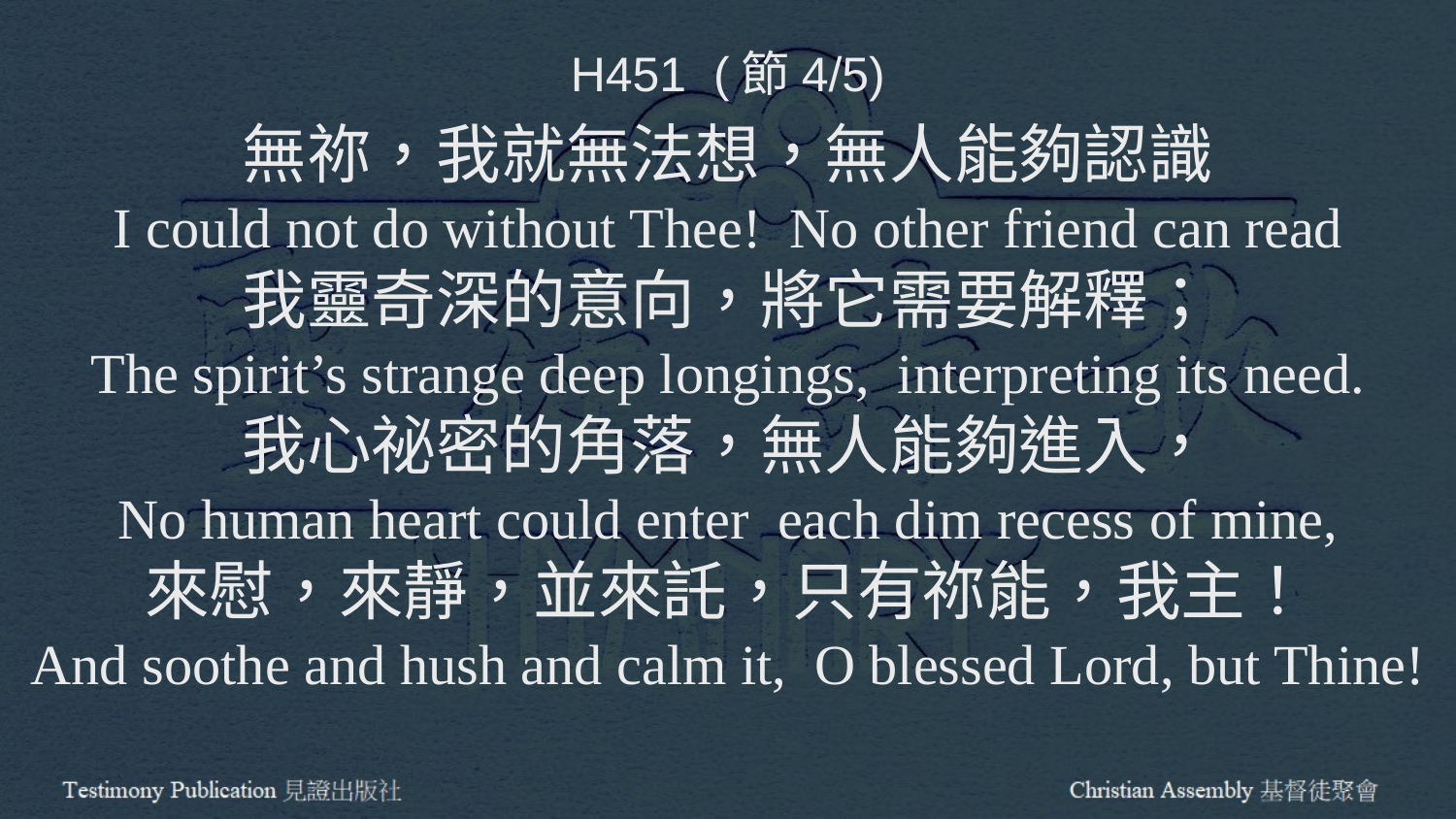

H451  (節4/5)
無祢，我就無法想，無人能夠認識
I could not do without Thee!  No other friend can read
我靈奇深的意向，將它需要解釋；
The spirit’s strange deep longings,  interpreting its need.
我心祕密的角落，無人能夠進入，
No human heart could enter  each dim recess of mine,
來慰，來靜，並來託，只有祢能，我主！
And soothe and hush and calm it,  O blessed Lord, but Thine!